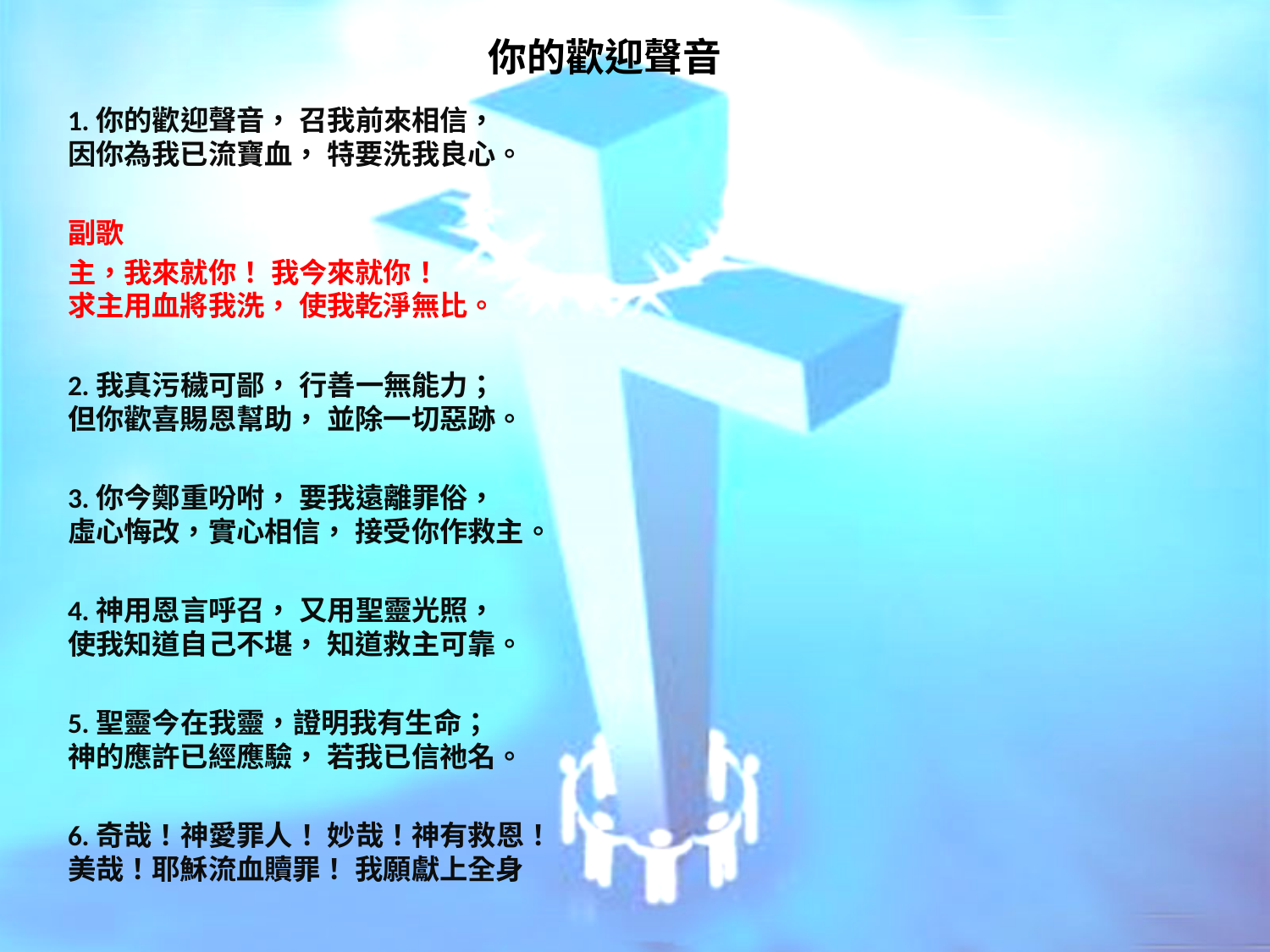

# 你的歡迎聲音
1.你的歡迎聲音， 召我前來相信，
因你為我已流寶血， 特要洗我良心。

副歌
主，我來就你！ 我今來就你！
求主用血將我洗， 使我乾淨無比。

2.我真污穢可鄙， 行善一無能力；
但你歡喜賜恩幫助， 並除一切惡跡。

3.你今鄭重吩咐， 要我遠離罪俗，
虛心悔改，實心相信， 接受你作救主。

4.神用恩言呼召， 又用聖靈光照，
使我知道自己不堪， 知道救主可靠。

5.聖靈今在我靈，證明我有生命；
神的應許已經應驗， 若我已信祂名。

6.奇哉！神愛罪人！ 妙哉！神有救恩！
美哉！耶穌流血贖罪！ 我願獻上全身